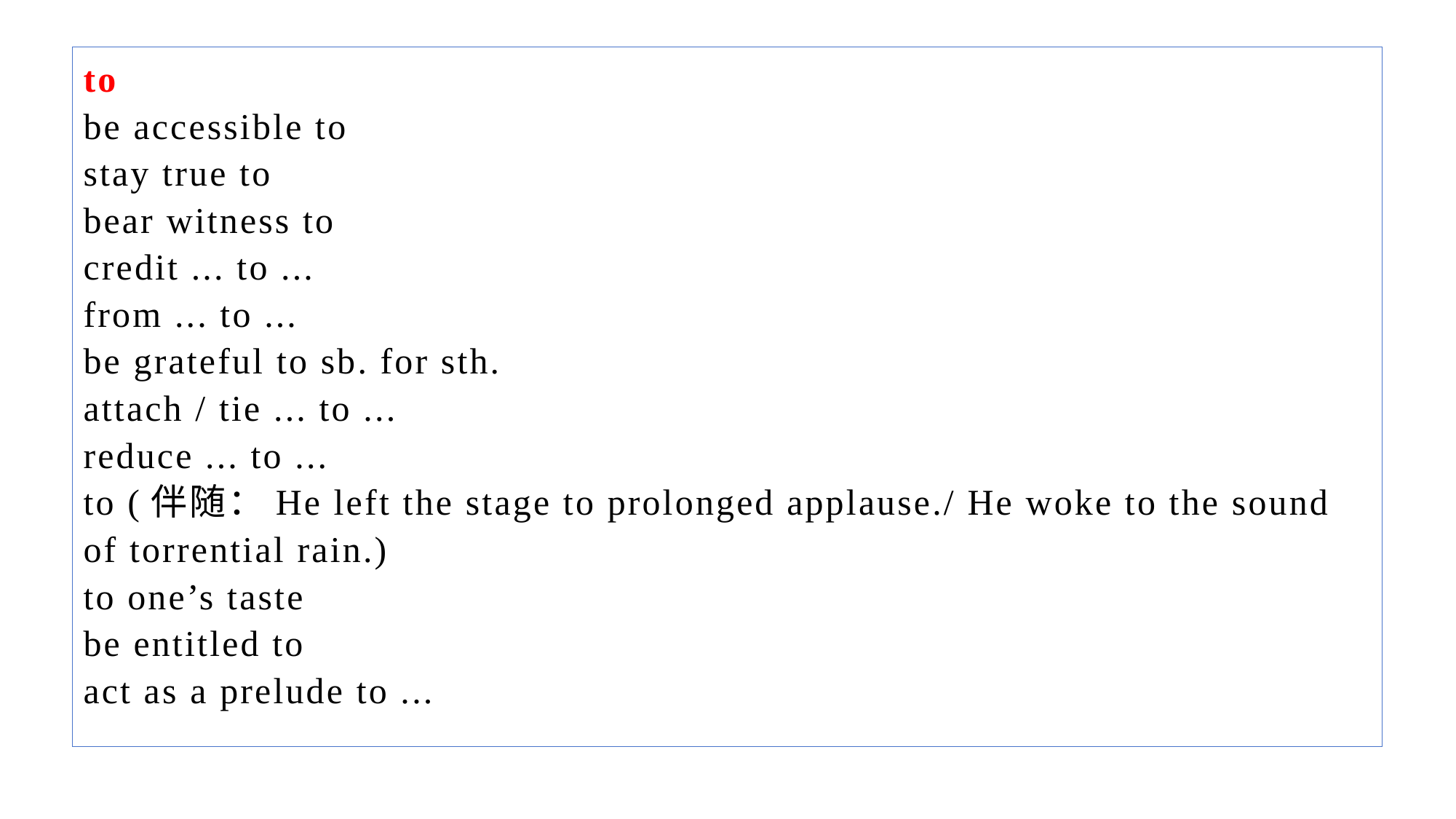

to
be accessible to
stay true to
bear witness to
credit ... to ...
from ... to ...
be grateful to sb. for sth.
attach / tie ... to ...
reduce ... to ...
to (伴随：He left the stage to prolonged applause./ He woke to the sound of torrential rain.)
to one’s taste
be entitled to
act as a prelude to ...